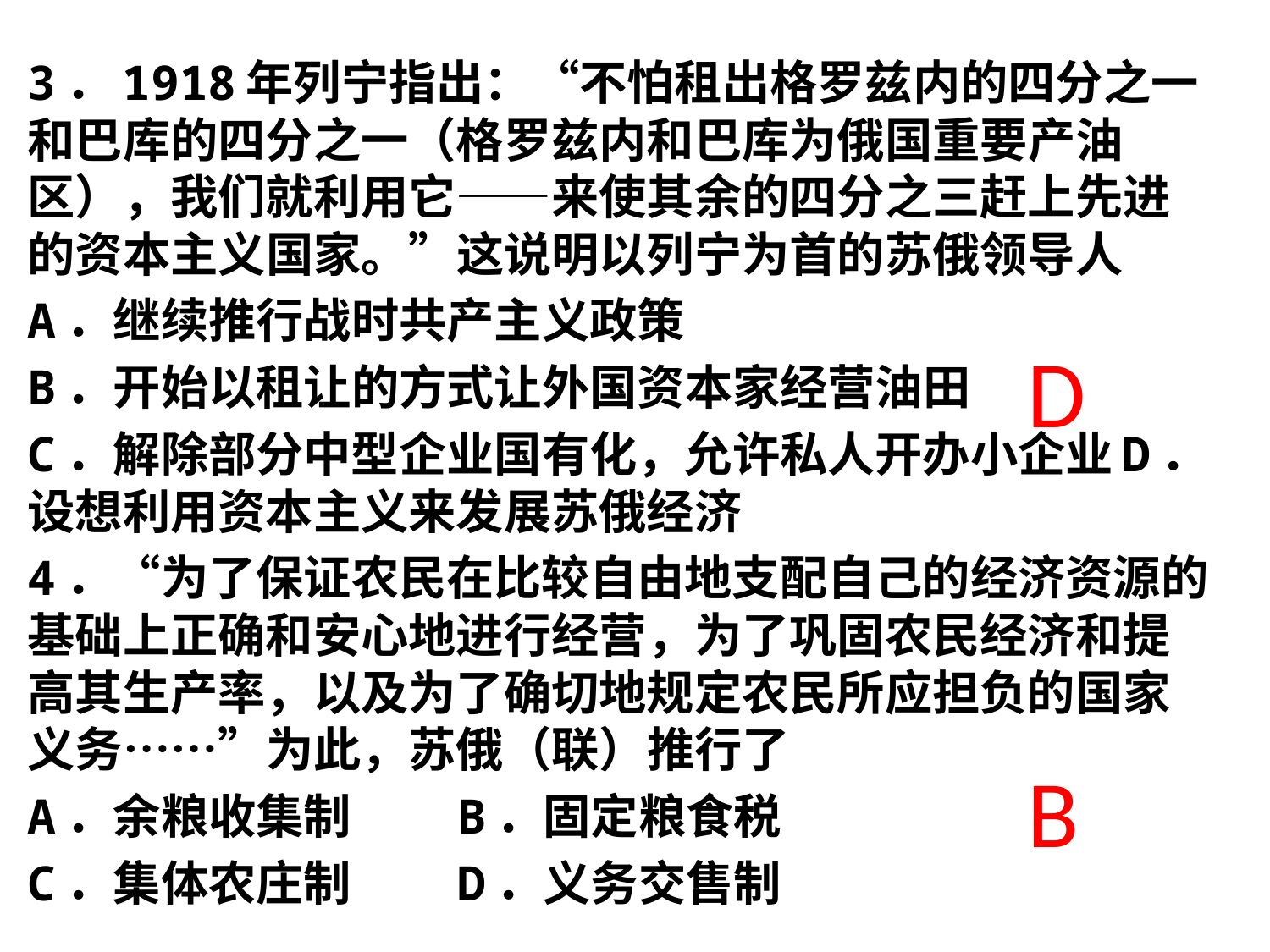

3．1918年列宁指出：“不怕租出格罗兹内的四分之一和巴库的四分之一（格罗兹内和巴库为俄国重要产油区），我们就利用它——来使其余的四分之三赶上先进的资本主义国家。”这说明以列宁为首的苏俄领导人
A．继续推行战时共产主义政策
B．开始以租让的方式让外国资本家经营油田
C．解除部分中型企业国有化，允许私人开办小企业D．设想利用资本主义来发展苏俄经济
4．“为了保证农民在比较自由地支配自己的经济资源的基础上正确和安心地进行经营，为了巩固农民经济和提高其生产率，以及为了确切地规定农民所应担负的国家义务……”为此，苏俄（联）推行了
A．余粮收集制         B．固定粮食税
C．集体农庄制         D．义务交售制

D
B